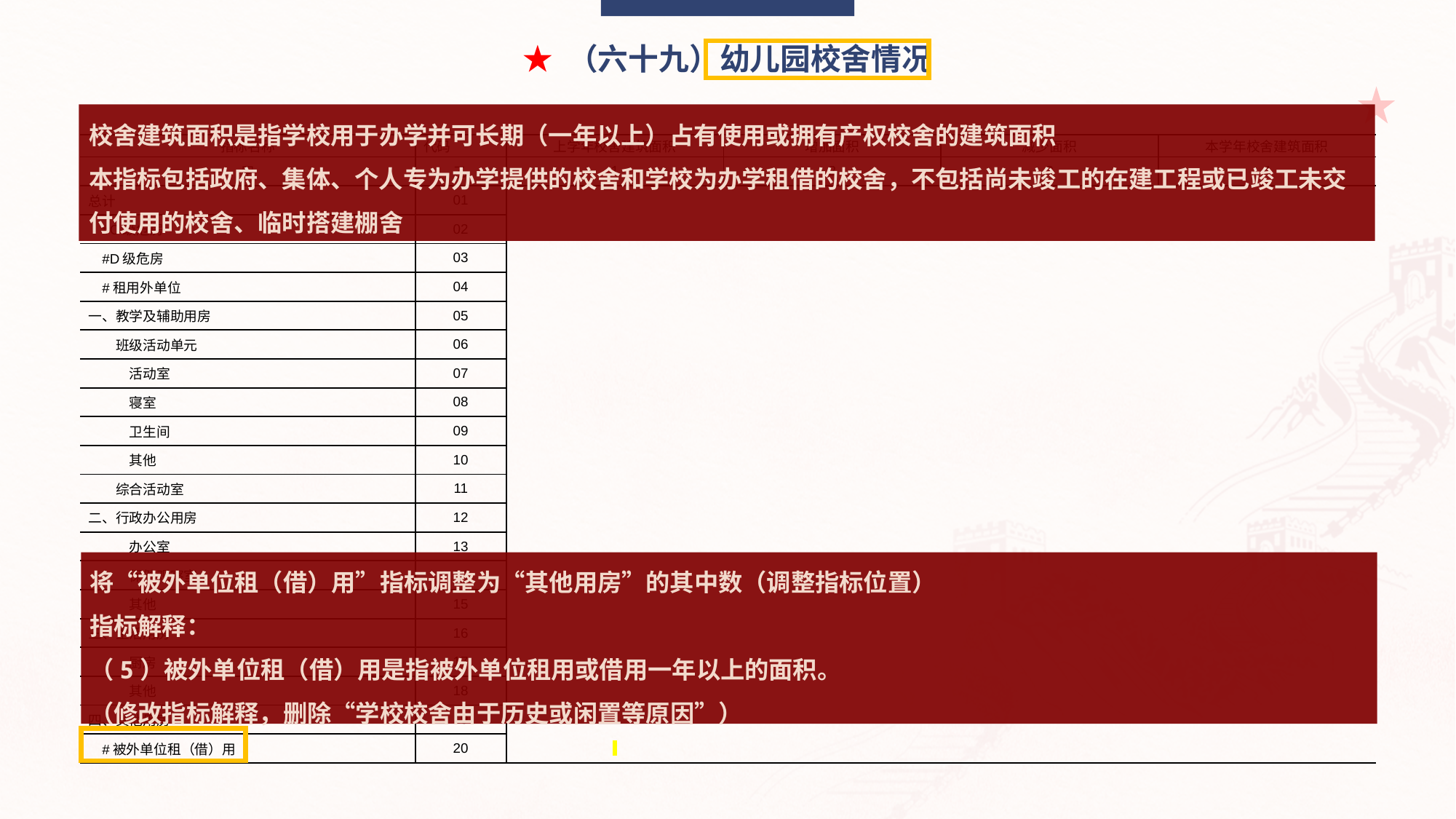

★ （六十九）幼儿园校舍情况

校舍建筑面积是指学校用于办学并可长期（一年以上）占有使用或拥有产权校舍的建筑面积
本指标包括政府、集体、个人专为办学提供的校舍和学校为办学租借的校舍，不包括尚未竣工的在建工程或已竣工未交付使用的校舍、临时搭建棚舍

| 指标名称 | 代码 | 上学年校舍建筑面积 | 增加面积 | 减少面积 | 本学年校舍建筑面积 |
| --- | --- | --- | --- | --- | --- |
| 甲 | 乙 | 1 | 2 | 3 | 4 |
| 总计 | 01 |  |  |  |  |
| #C级危房 | 02 |  |  |  |  |
| #D级危房 | 03 |  |  |  |  |
| #租用外单位 | 04 |  |  |  |  |
| 一、教学及辅助用房 | 05 |  |  |  |  |
| 班级活动单元 | 06 |  |  |  |  |
| 活动室 | 07 |  |  |  |  |
| 寝室 | 08 |  |  |  |  |
| 卫生间 | 09 |  |  |  |  |
| 其他 | 10 |  |  |  |  |
| 综合活动室 | 11 |  |  |  |  |
| 二、行政办公用房 | 12 |  |  |  |  |
| 办公室 | 13 |  |  |  |  |
| 保健观察室 | 14 |  |  |  |  |
| 其他 | 15 |  |  |  |  |
| 三、生活用房 | 16 |  |  |  |  |
| 厨房 | 17 |  |  |  |  |
| 其他 | 18 |  |  |  |  |
| 四、其他用房 | 19 |  |  |  |  |
| #被外单位租（借）用 | 20 |  |  |  |  |
将“被外单位租（借）用”指标调整为“其他用房”的其中数（调整指标位置）
指标解释：
（5）被外单位租（借）用是指被外单位租用或借用一年以上的面积。
（修改指标解释，删除“学校校舍由于历史或闲置等原因”）